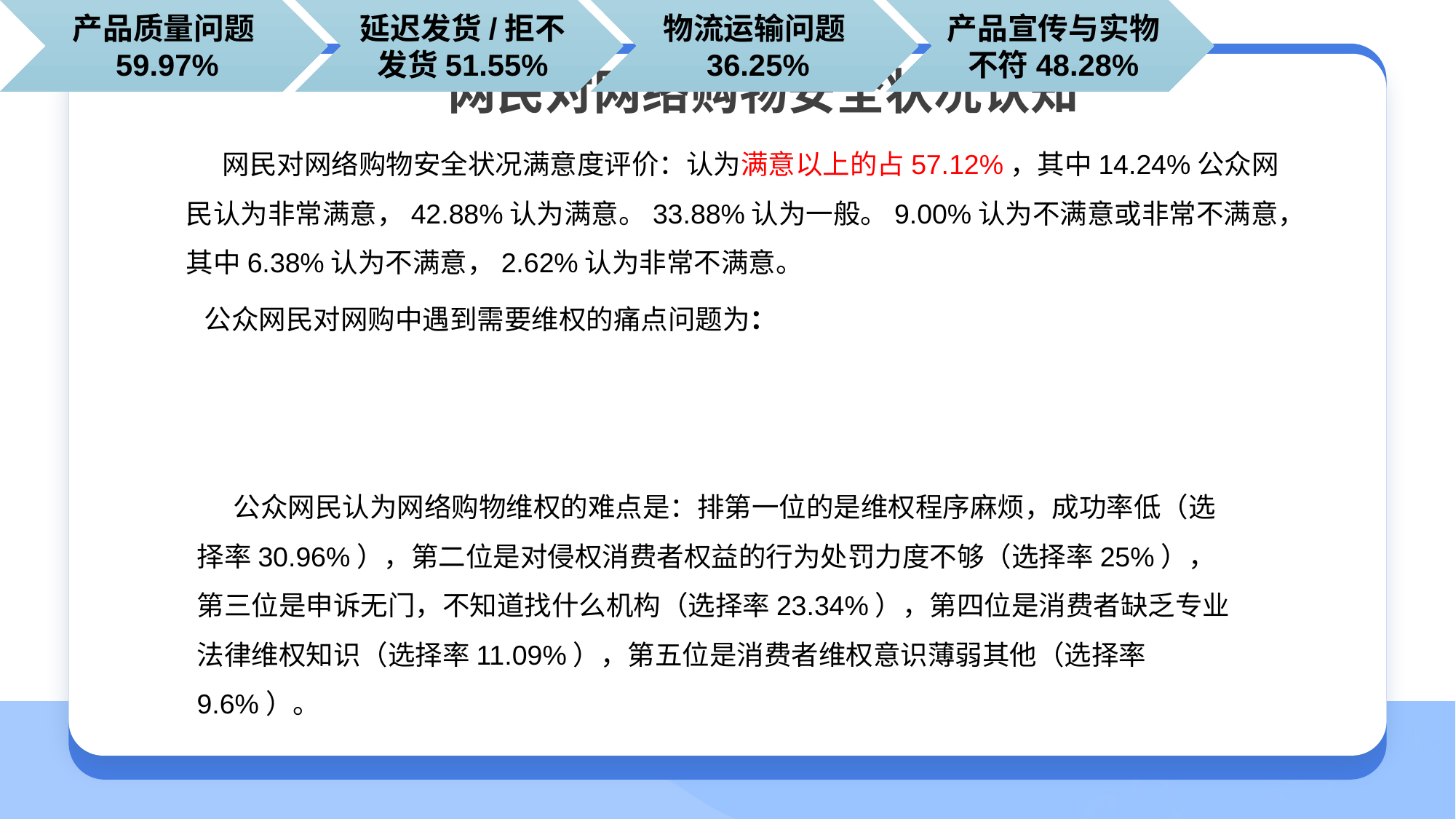

网民对网络购物安全状况认知
网民对网络购物安全状况满意度评价：认为满意以上的占57.12%，其中14.24%公众网民认为非常满意，42.88%认为满意。33.88%认为一般。9.00%认为不满意或非常不满意，其中6.38%认为不满意，2.62%认为非常不满意。
公众网民对网购中遇到需要维权的痛点问题为：
产品质量问题59.97%
延迟发货/拒不发货51.55%
物流运输问题36.25%
产品宣传与实物不符48.28%
公众网民认为网络购物维权的难点是：排第一位的是维权程序麻烦，成功率低（选择率30.96%），第二位是对侵权消费者权益的行为处罚力度不够（选择率25%），第三位是申诉无门，不知道找什么机构（选择率23.34%），第四位是消费者缺乏专业法律维权知识（选择率11.09%），第五位是消费者维权意识薄弱其他（选择率9.6%）。